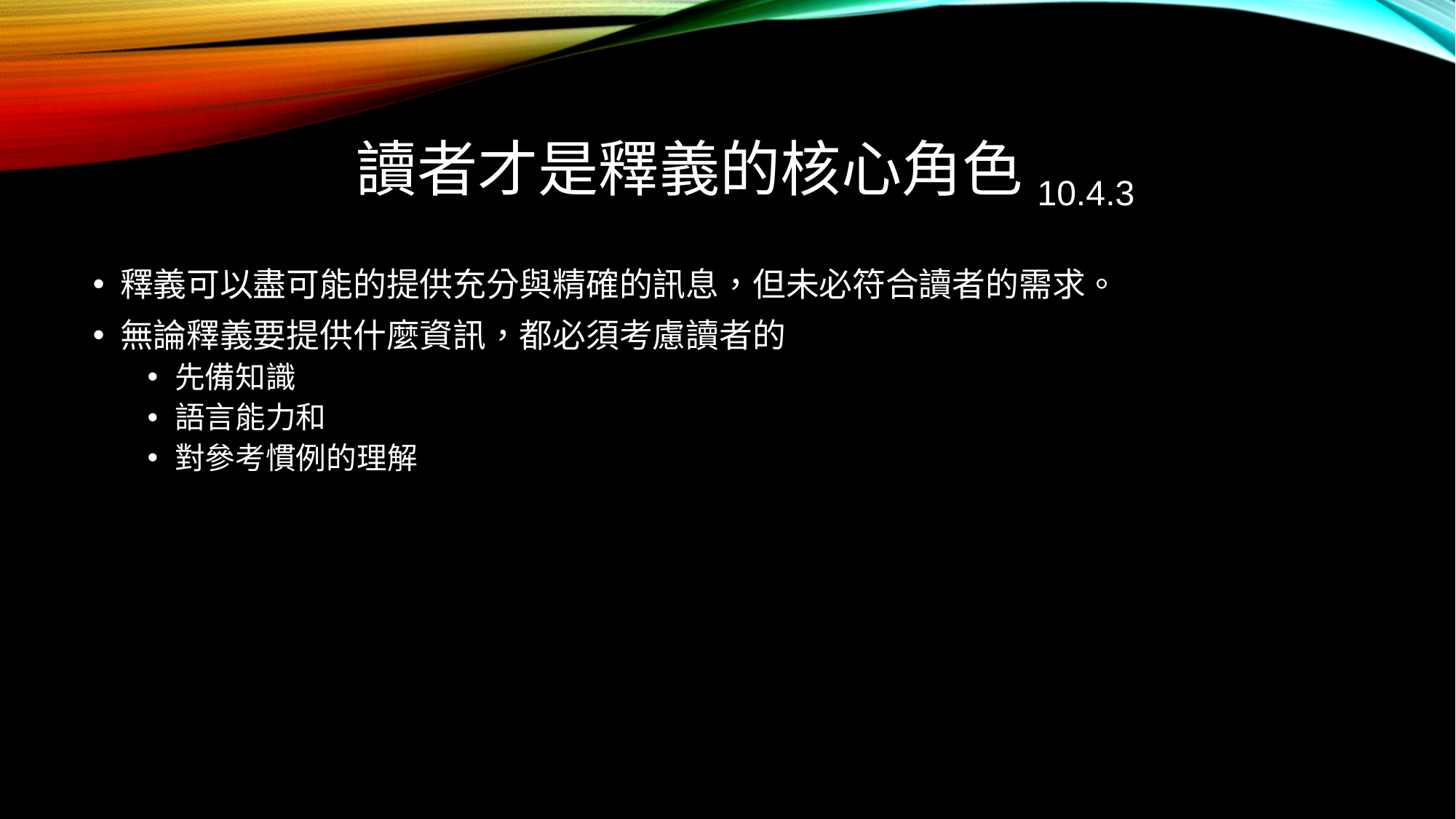

# 讀者才是釋義的核心角色10.4.3
釋義可以盡可能的提供充分與精確的訊息，但未必符合讀者的需求。
無論釋義要提供什麼資訊，都必須考慮讀者的
先備知識
語言能力和
對參考慣例的理解